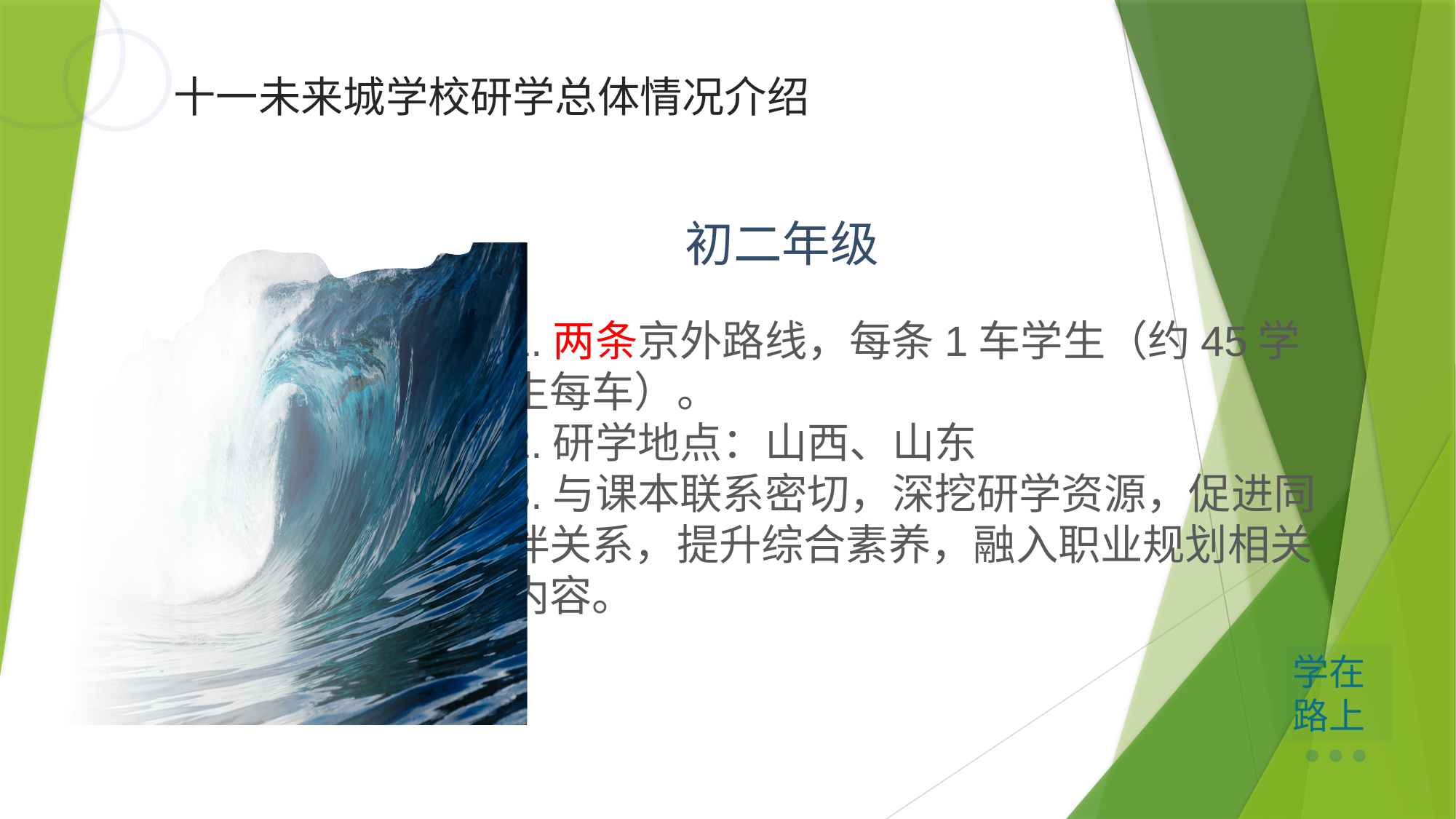

十一未来城学校研学总体情况介绍
初二年级

1.两条京外路线，每条1车学生（约45学生每车）。
2.研学地点：山西、山东
3.与课本联系密切，深挖研学资源，促进同伴关系，提升综合素养，融入职业规划相关内容。
学在路上